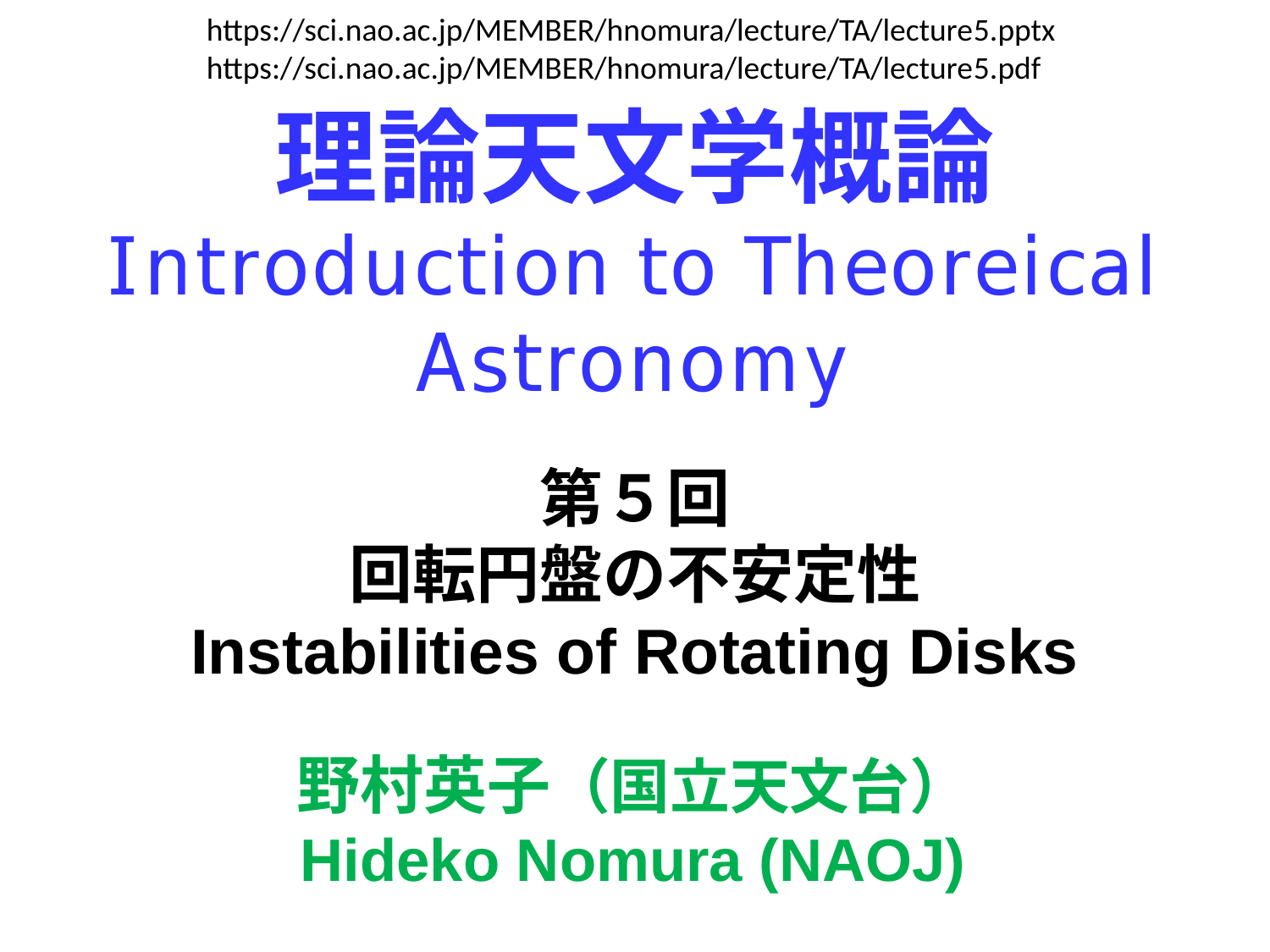

# 理論天文学概論 Introduction to Theoreical Astronomy
https://sci.nao.ac.jp/MEMBER/hnomura/lecture/TA/lecture5.pptx
https://sci.nao.ac.jp/MEMBER/hnomura/lecture/TA/lecture5.pdf
第５回
回転円盤の不安定性
Instabilities of Rotating Disks
野村英子（国立天文台）
Hideko Nomura (NAOJ)